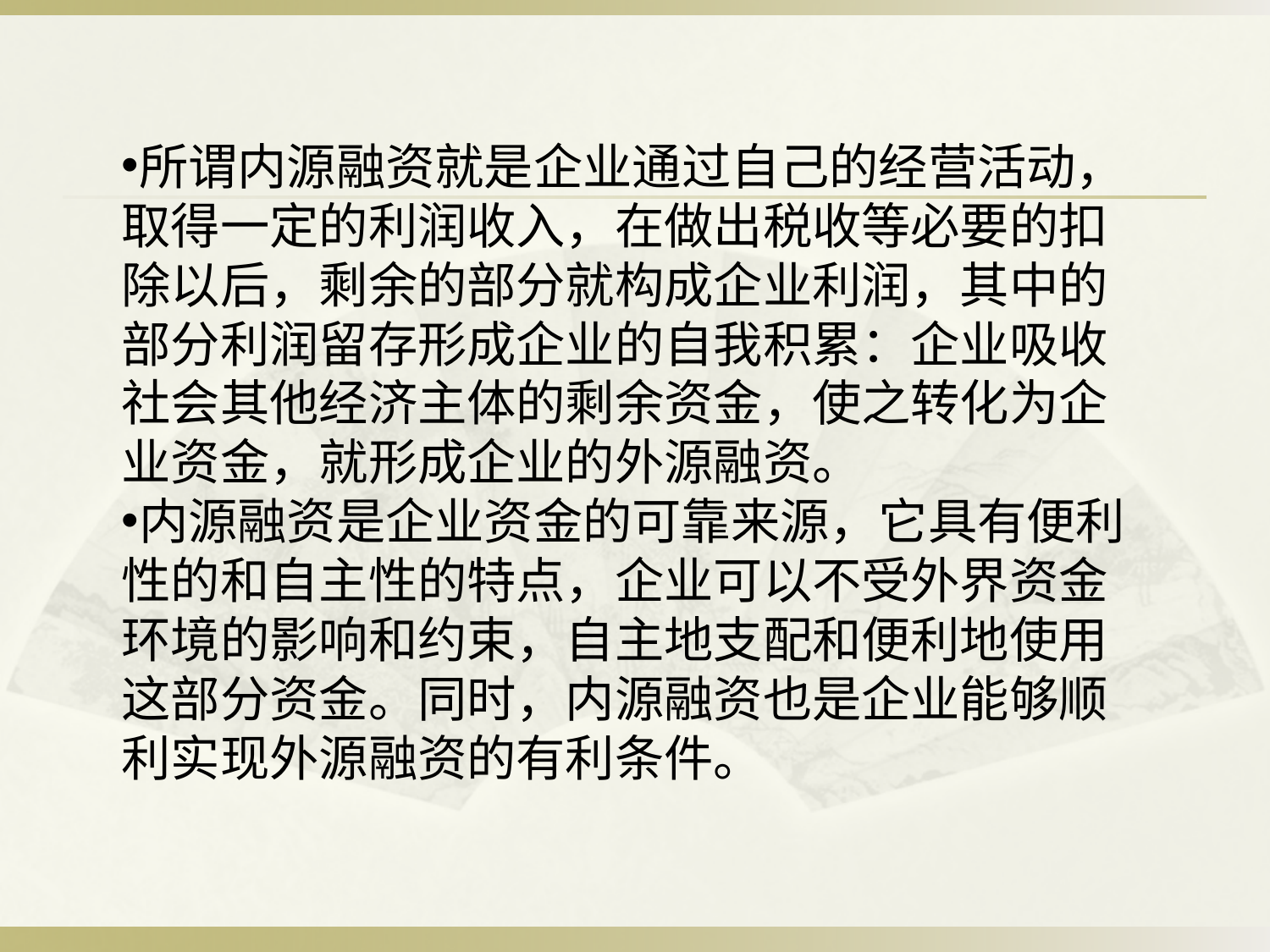

所谓内源融资就是企业通过自己的经营活动，取得一定的利润收入，在做出税收等必要的扣除以后，剩余的部分就构成企业利润，其中的部分利润留存形成企业的自我积累：企业吸收社会其他经济主体的剩余资金，使之转化为企业资金，就形成企业的外源融资。
内源融资是企业资金的可靠来源，它具有便利性的和自主性的特点，企业可以不受外界资金环境的影响和约束，自主地支配和便利地使用这部分资金。同时，内源融资也是企业能够顺利实现外源融资的有利条件。